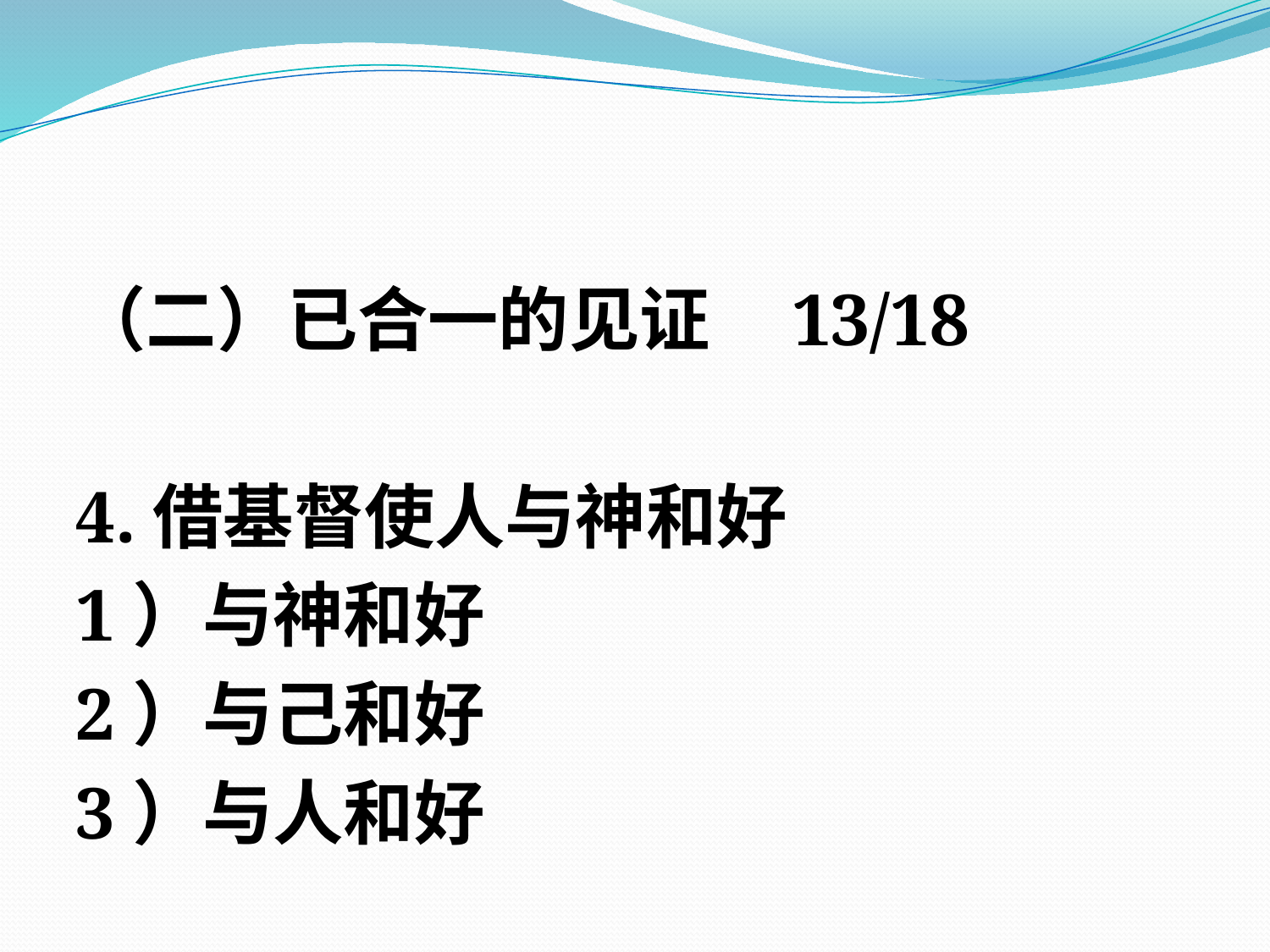

#
（二）已合一的见证    13/18

4.借基督使人与神和好
1）与神和好
2）与己和好
3）与人和好